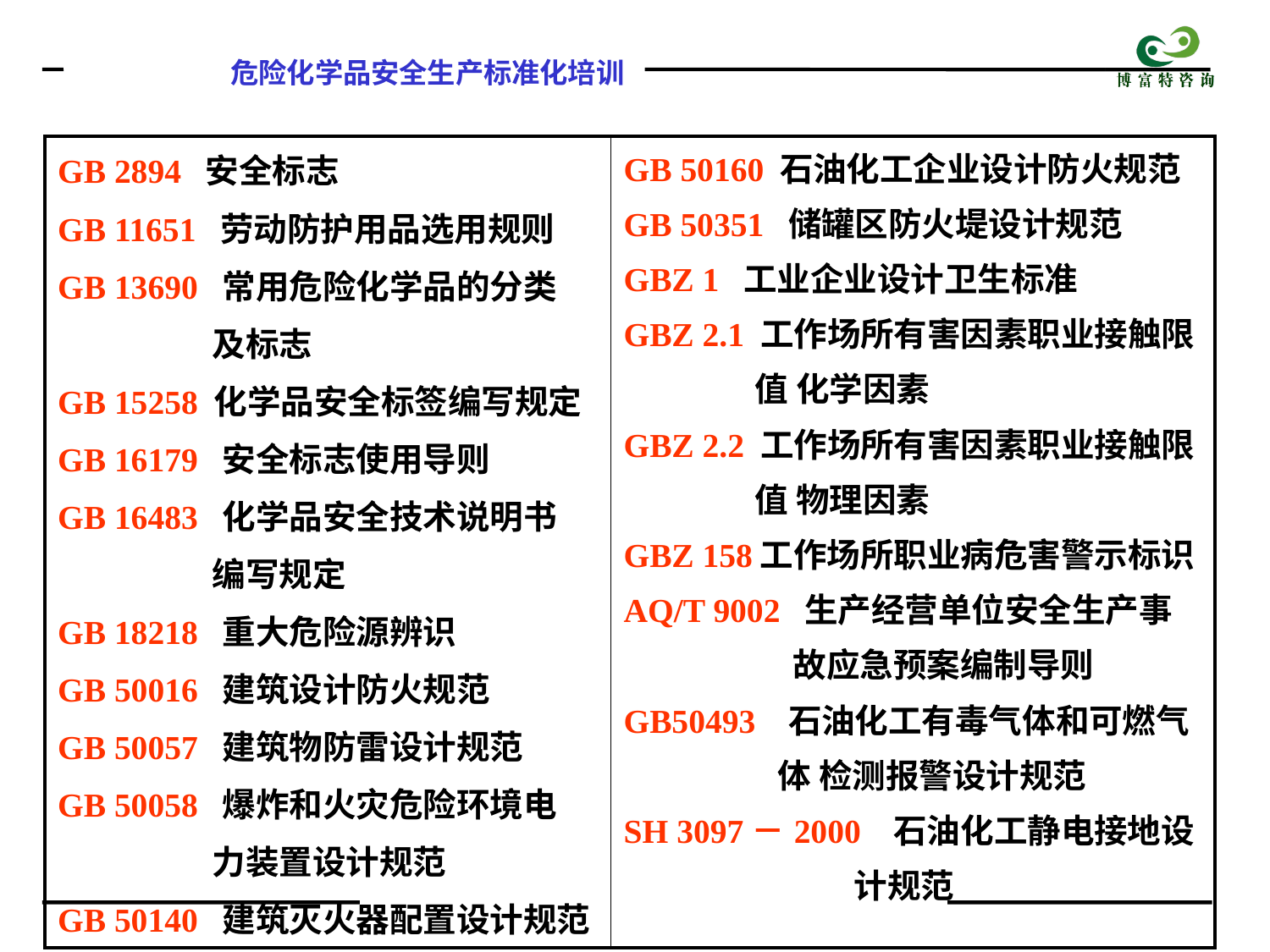

| GB 2894 安全标志 GB 11651 劳动防护用品选用规则 GB 13690 常用危险化学品的分类 及标志 GB 15258 化学品安全标签编写规定 GB 16179 安全标志使用导则 GB 16483 化学品安全技术说明书 编写规定 GB 18218 重大危险源辨识 GB 50016 建筑设计防火规范 GB 50057 建筑物防雷设计规范 GB 50058 爆炸和火灾危险环境电 力装置设计规范 GB 50140 建筑灭火器配置设计规范 | GB 50160 石油化工企业设计防火规范 GB 50351 储罐区防火堤设计规范 GBZ 1 工业企业设计卫生标准 GBZ 2.1 工作场所有害因素职业接触限 值 化学因素 GBZ 2.2 工作场所有害因素职业接触限 值 物理因素 GBZ 158工作场所职业病危害警示标识 AQ/T 9002 生产经营单位安全生产事 故应急预案编制导则 GB50493 石油化工有毒气体和可燃气 体 检测报警设计规范 SH 3097－2000 石油化工静电接地设 计规范 |
| --- | --- |